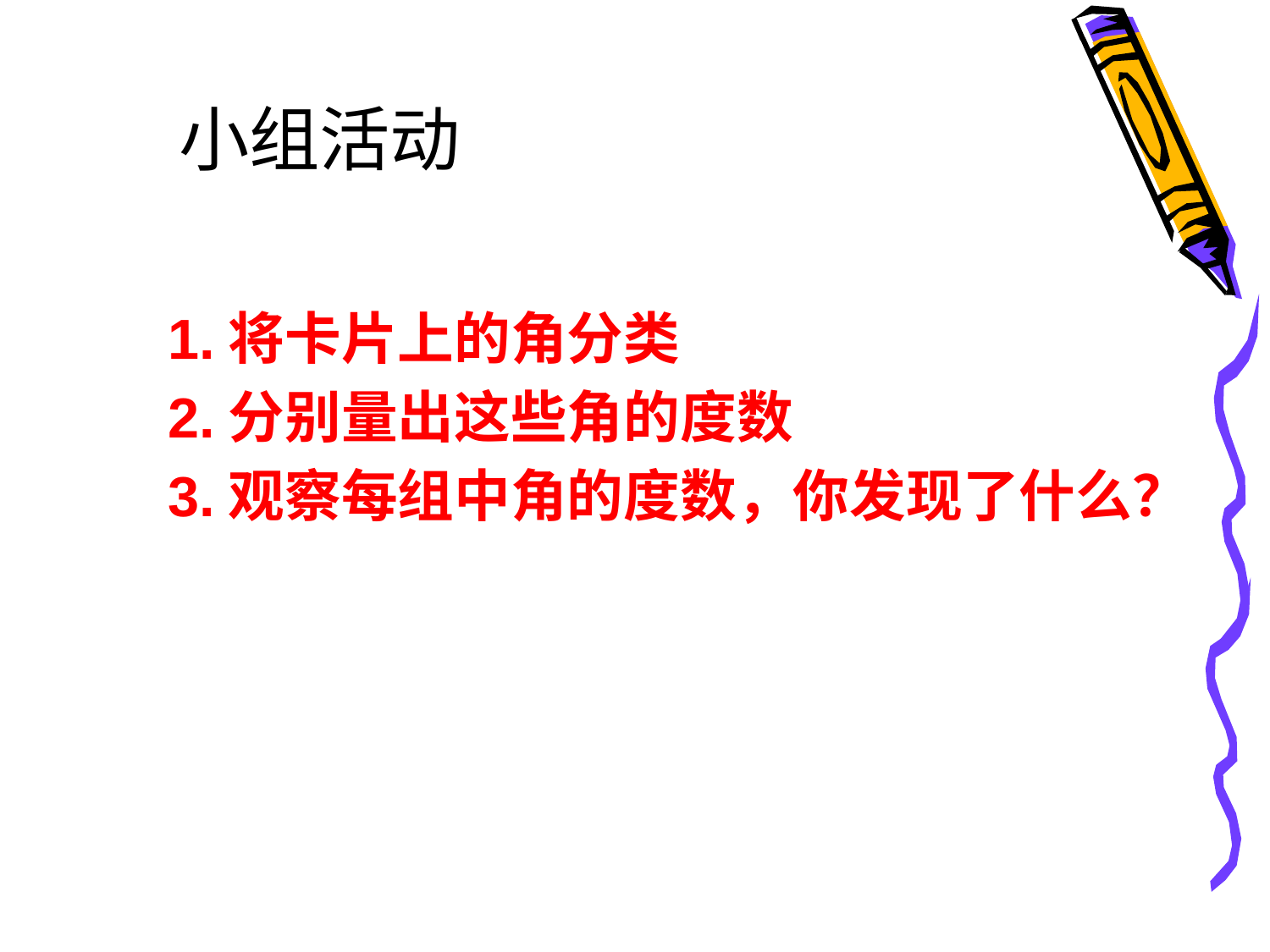

# 小组活动
1.将卡片上的角分类
2.分别量出这些角的度数
3.观察每组中角的度数，你发现了什么？